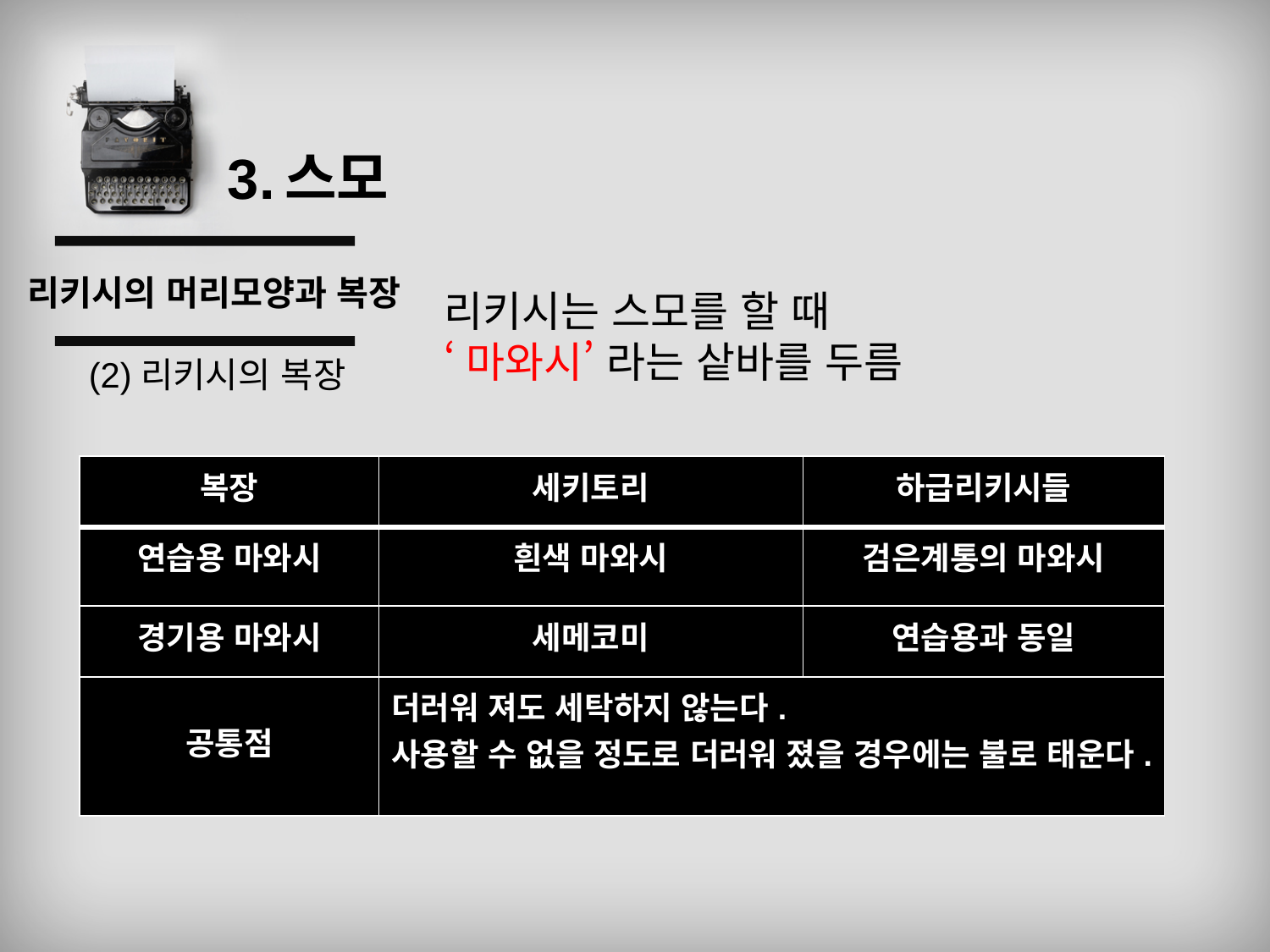

3.스모

리키시의 머리모양과 복장
리키시는 스모를 할 때
‘마와시’ 라는 샅바를 두름

(2)리키시의 복장

| 복장 | 세키토리 | 하급리키시들 |
| --- | --- | --- |
| 연습용 마와시 | 흰색 마와시 | 검은계통의 마와시 |
| 경기용 마와시 | 세메코미 | 연습용과 동일 |
| 공통점 | 더러워 져도 세탁하지 않는다. 사용할 수 없을 정도로 더러워 졌을 경우에는 불로 태운다. |  |